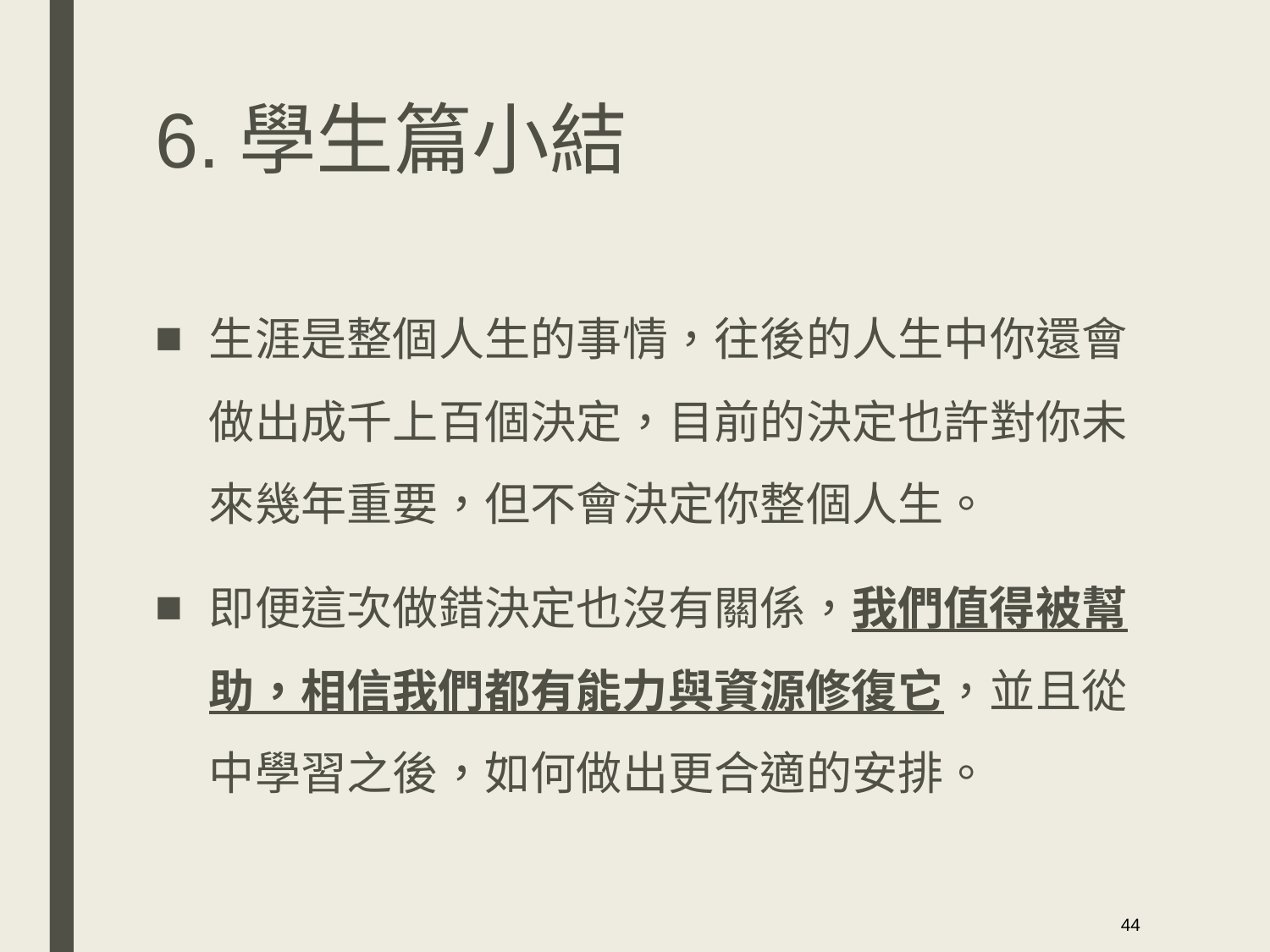

# 6.學生篇小結
生涯是整個人生的事情，往後的人生中你還會做出成千上百個決定，目前的決定也許對你未來幾年重要，但不會決定你整個人生。
即便這次做錯決定也沒有關係，我們值得被幫助，相信我們都有能力與資源修復它，並且從中學習之後，如何做出更合適的安排。
44